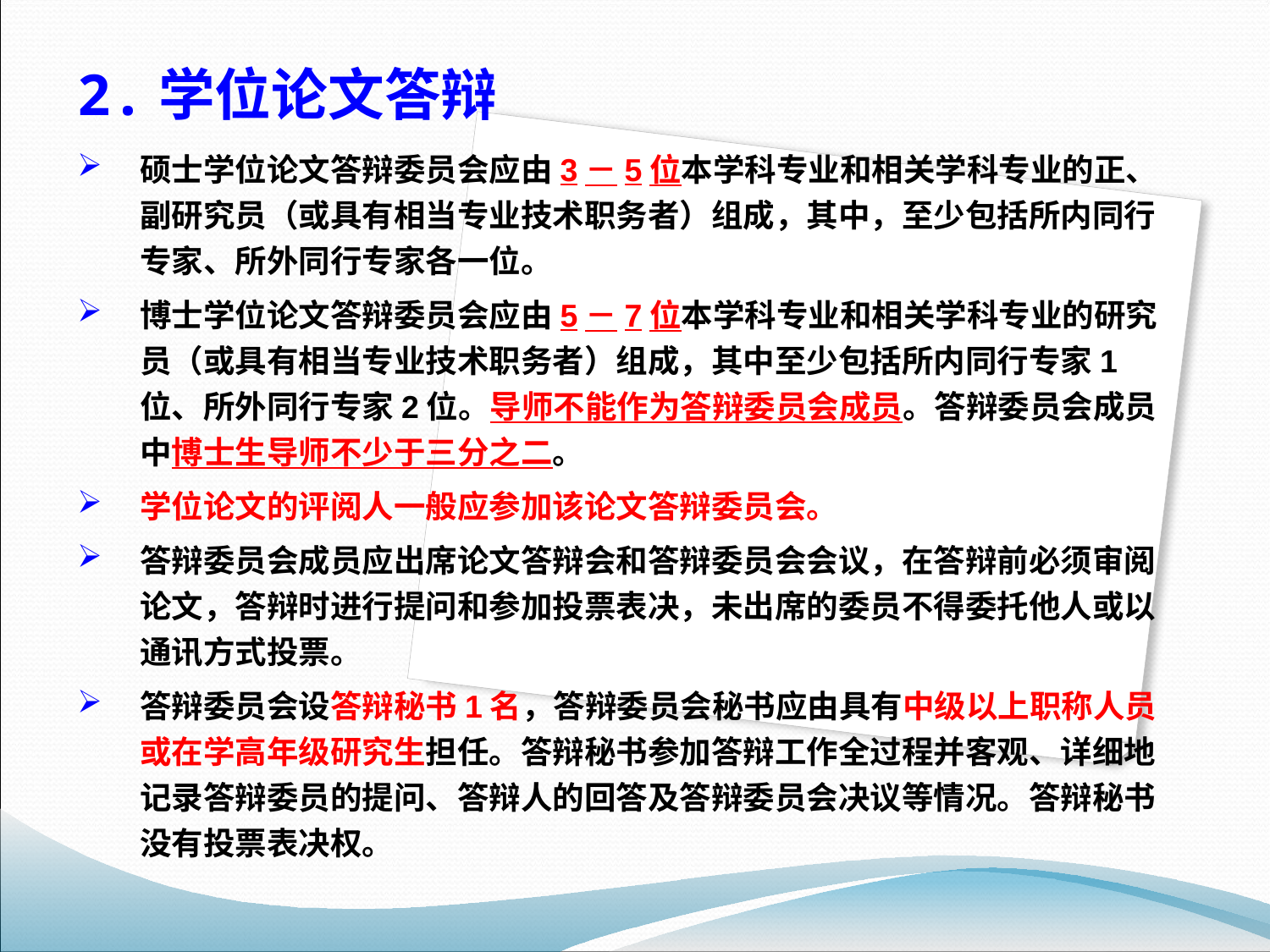

2.学位论文答辩
硕士学位论文答辩委员会应由3－5位本学科专业和相关学科专业的正、副研究员（或具有相当专业技术职务者）组成，其中，至少包括所内同行专家、所外同行专家各一位。
博士学位论文答辩委员会应由5－7位本学科专业和相关学科专业的研究员（或具有相当专业技术职务者）组成，其中至少包括所内同行专家1位、所外同行专家2位。导师不能作为答辩委员会成员。答辩委员会成员中博士生导师不少于三分之二。
学位论文的评阅人一般应参加该论文答辩委员会。
答辩委员会成员应出席论文答辩会和答辩委员会会议，在答辩前必须审阅论文，答辩时进行提问和参加投票表决，未出席的委员不得委托他人或以通讯方式投票。
答辩委员会设答辩秘书1名，答辩委员会秘书应由具有中级以上职称人员或在学高年级研究生担任。答辩秘书参加答辩工作全过程并客观、详细地记录答辩委员的提问、答辩人的回答及答辩委员会决议等情况。答辩秘书没有投票表决权。